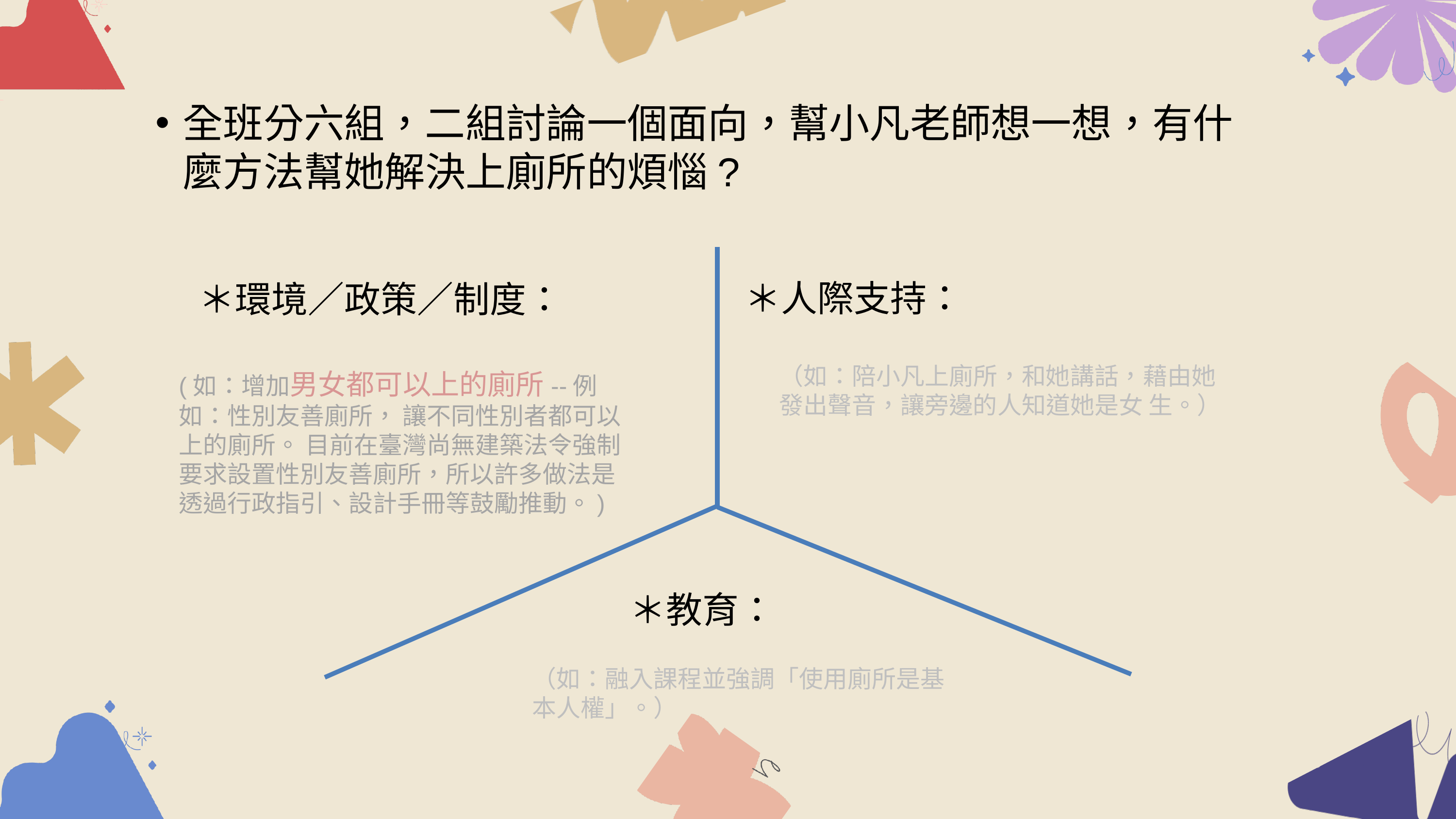

全班分六組，二組討論一個面向，幫小凡老師想一想，有什麼方法幫她解決上廁所的煩惱?

＊人際支持：

＊環境／政策／制度：

（如：陪小凡上廁所，和她講話，藉由她發出聲音，讓旁邊的人知道她是女 生。）

(如：增加男女都可以上的廁所--例如：性別友善廁所， 讓不同性別者都可以上的廁所。 目前在臺灣尚無建築法令強制要求設置性別友善廁所，所以許多做法是透過行政指引、設計手冊等鼓勵推動。)

＊教育：

（如：融入課程並強調「使用廁所是基本人權」。）